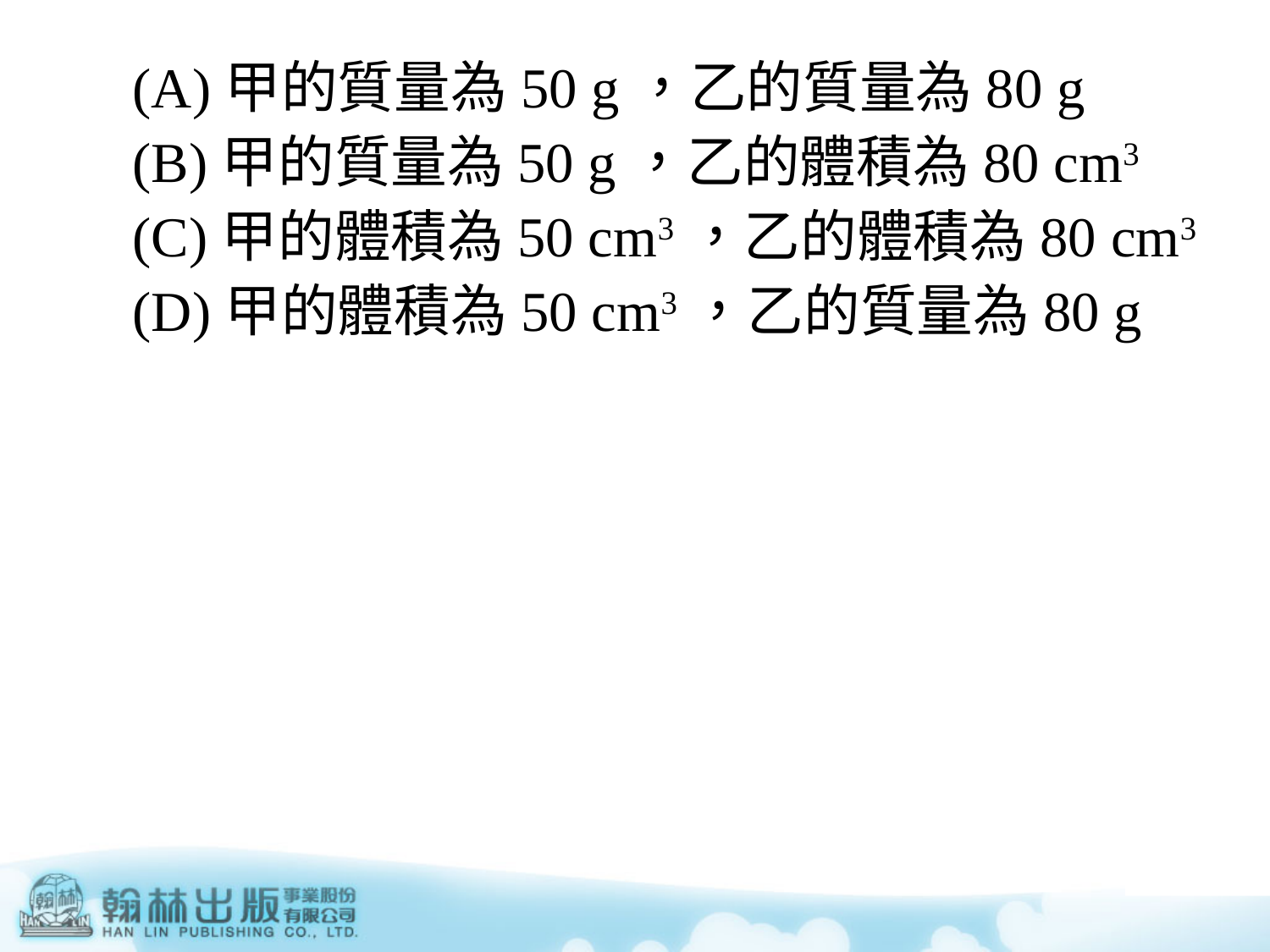

(A)甲的質量為50 g，乙的質量為80 g
	(B)甲的質量為50 g，乙的體積為80 cm3
	(C)甲的體積為50 cm3，乙的體積為80 cm3
	(D)甲的體積為50 cm3，乙的質量為80 g